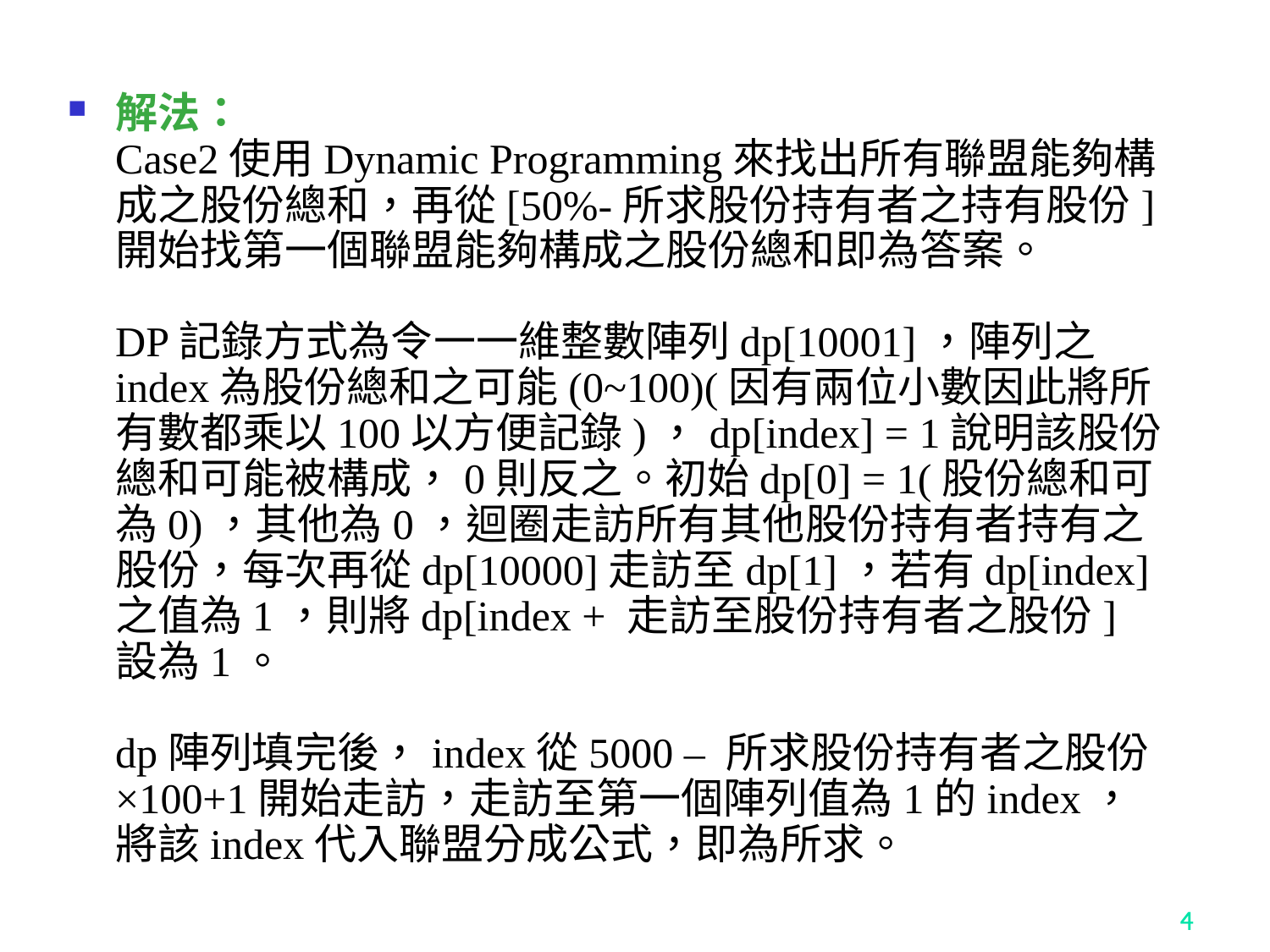

解法：
Case2使用Dynamic Programming來找出所有聯盟能夠構成之股份總和，再從[50%-所求股份持有者之持有股份]開始找第一個聯盟能夠構成之股份總和即為答案。
DP記錄方式為令一一維整數陣列dp[10001]，陣列之index為股份總和之可能(0~100)(因有兩位小數因此將所有數都乘以100以方便記錄)，dp[index] = 1說明該股份總和可能被構成，0則反之。初始dp[0] = 1(股份總和可為0)，其他為0，迴圈走訪所有其他股份持有者持有之股份，每次再從dp[10000]走訪至dp[1]，若有dp[index]之值為1，則將dp[index + 走訪至股份持有者之股份]設為1。
dp陣列填完後，index從5000 – 所求股份持有者之股份×100+1開始走訪，走訪至第一個陣列值為1的index，將該index代入聯盟分成公式，即為所求。
4